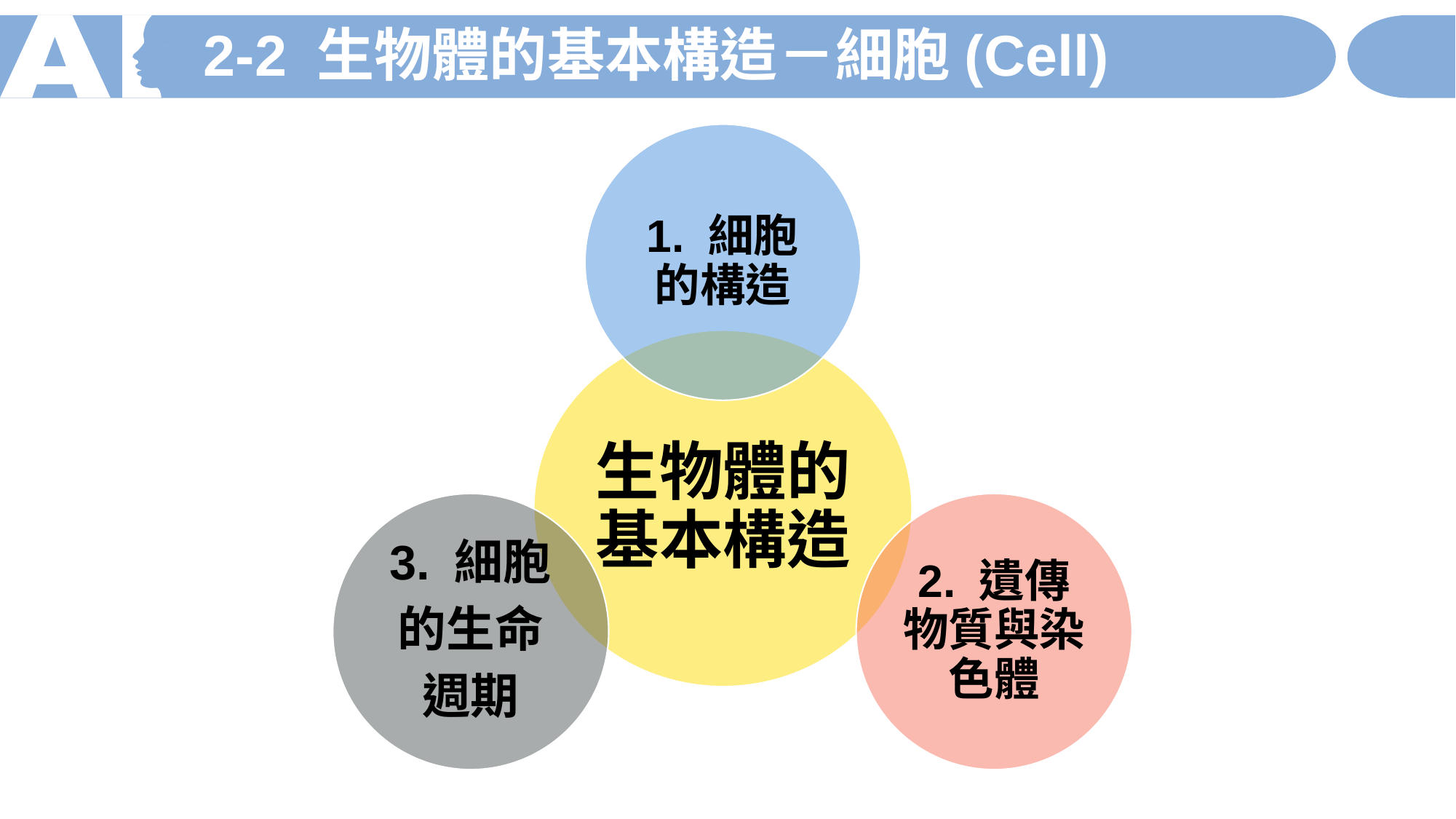

2-2 生物體的基本構造－細胞(Cell)
生物體的基本構造
1. 細胞的構造
2. 遺傳物質與染色體
3. 細胞
的生命
週期